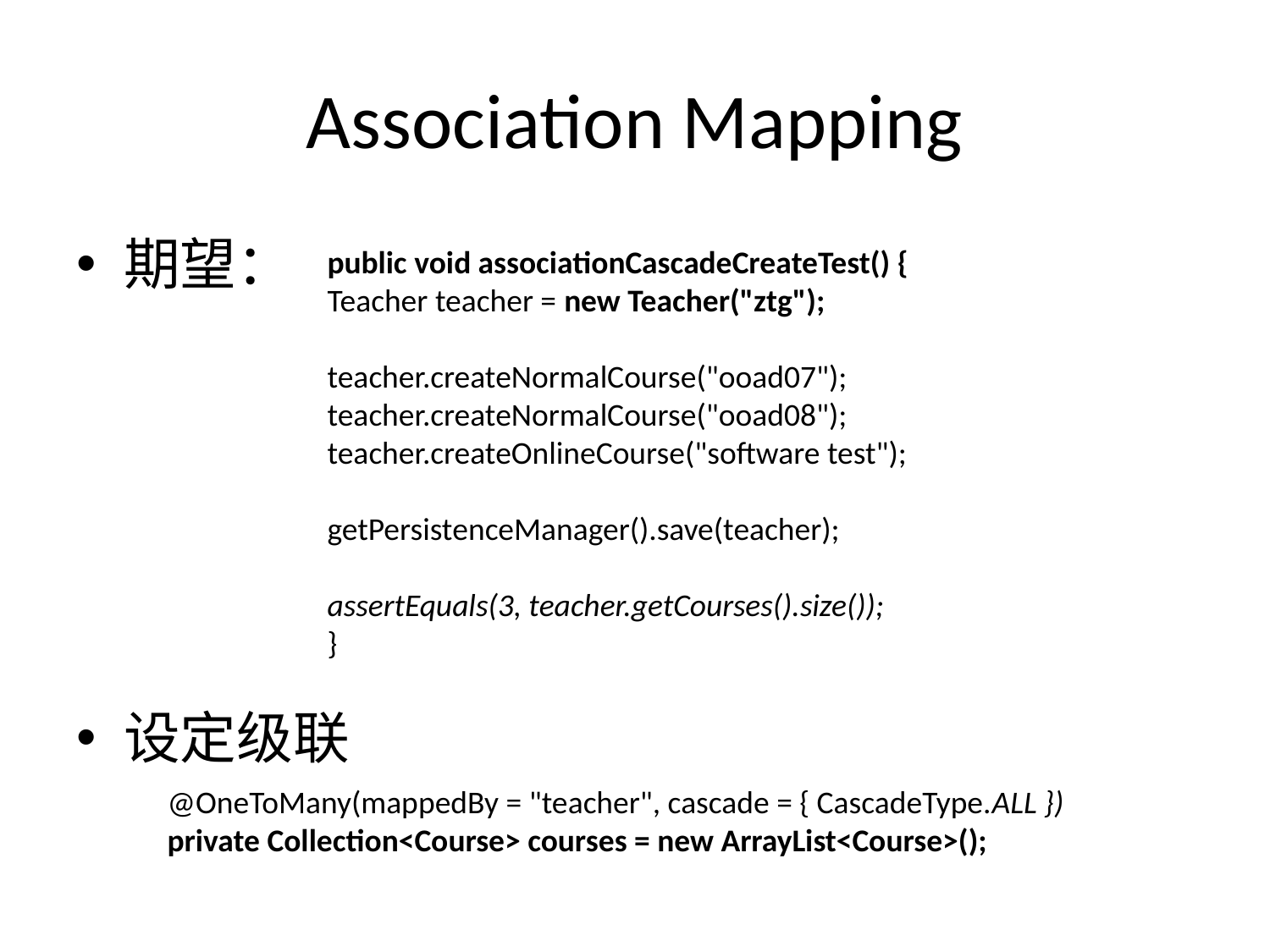

# Association Mapping
期望：

设定级联
public void associationCascadeCreateTest() {
Teacher teacher = new Teacher("ztg");

teacher.createNormalCourse("ooad07");
teacher.createNormalCourse("ooad08");
teacher.createOnlineCourse("software test");

getPersistenceManager().save(teacher);

assertEquals(3, teacher.getCourses().size());
}
@OneToMany(mappedBy = "teacher", cascade = { CascadeType.ALL })
private Collection<Course> courses = new ArrayList<Course>();